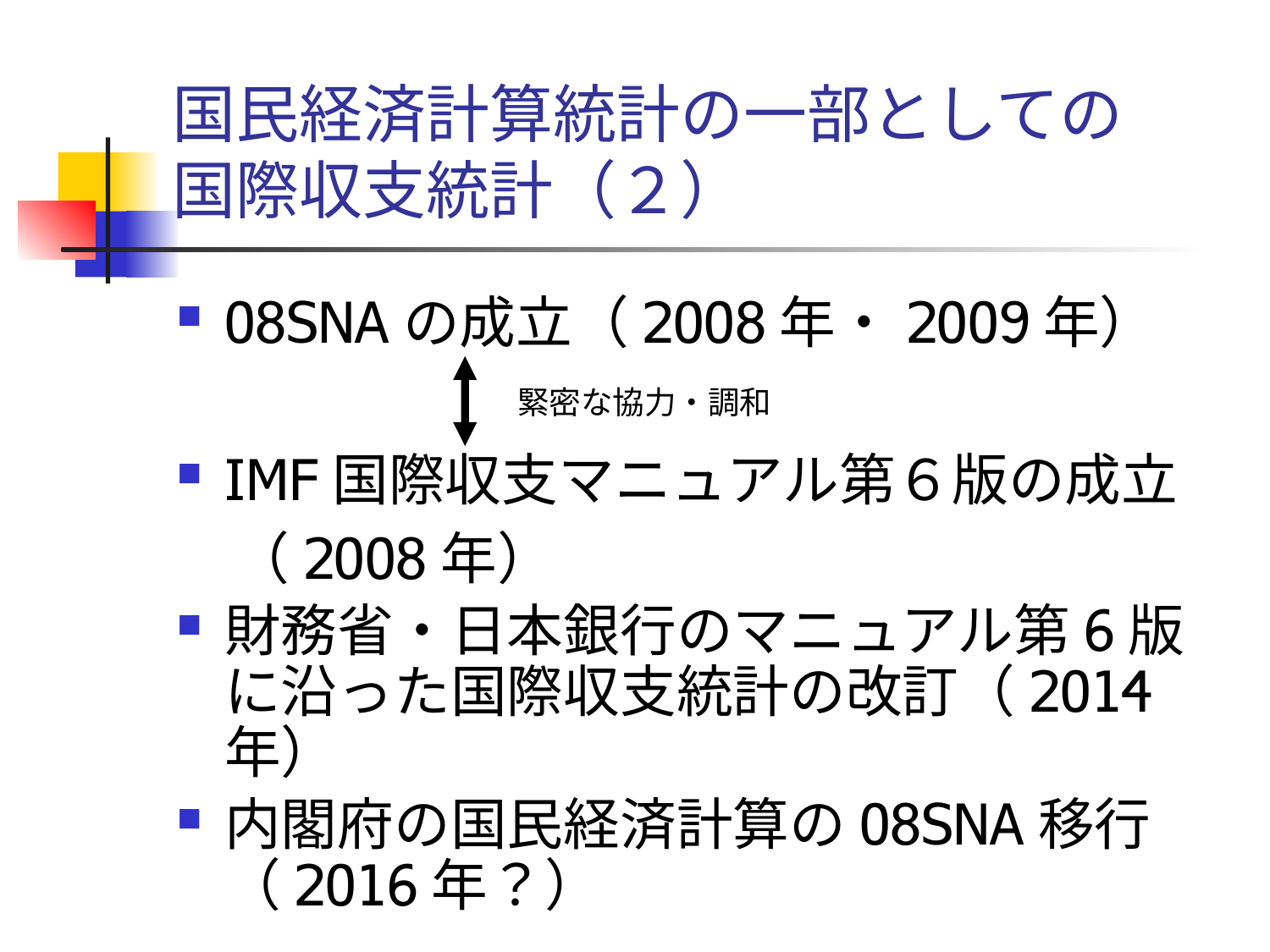

# 国民経済計算統計の一部としての 国際収支統計（２）
08SNAの成立（2008年・2009年）

IMF国際収支マニュアル第６版の成立
　（2008年）
財務省・日本銀行のマニュアル第6版に沿った国際収支統計の改訂（2014年）
内閣府の国民経済計算の08SNA移行（2016年？）

緊密な協力・調和